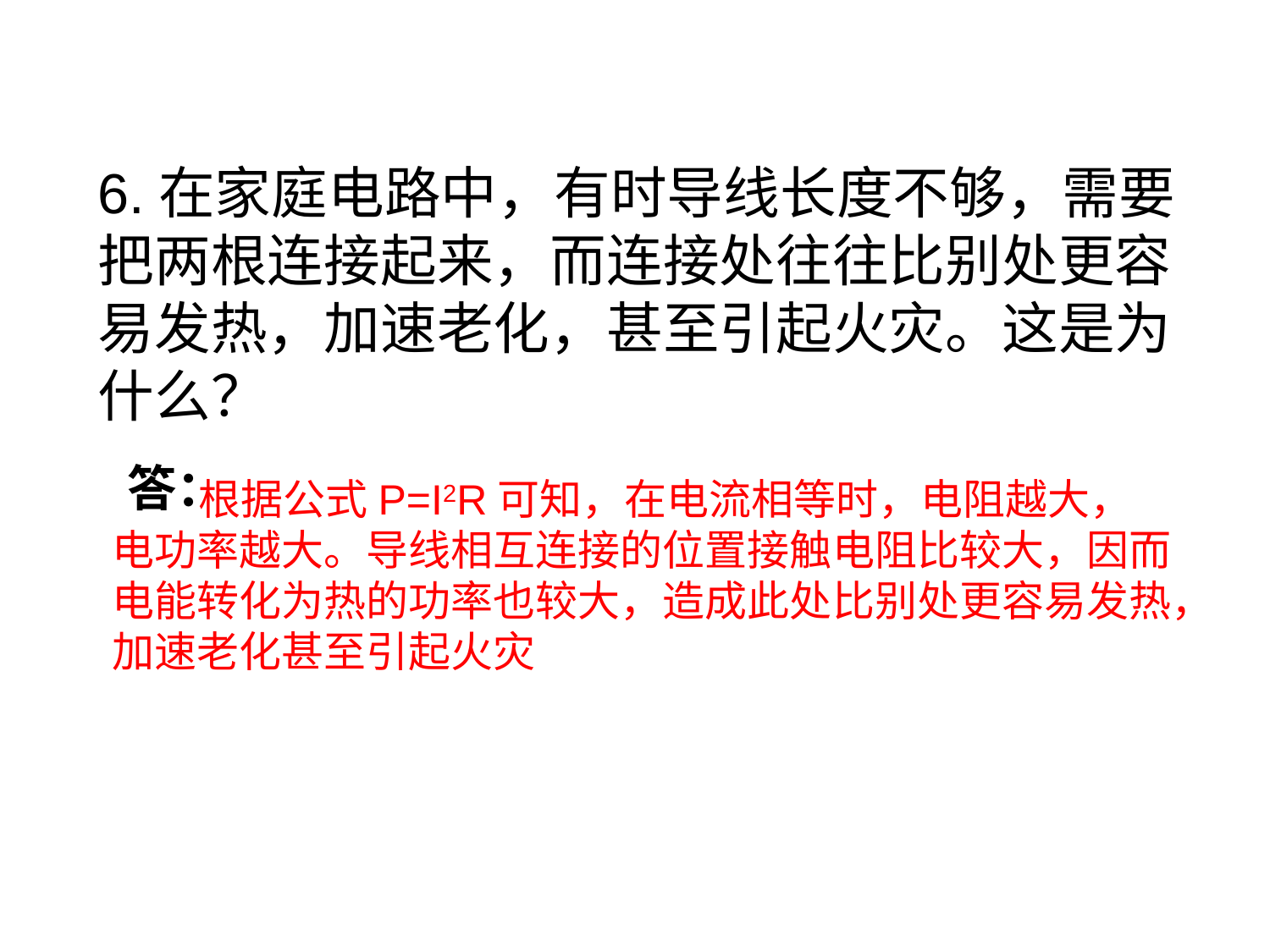

# 6.在家庭电路中，有时导线长度不够，需要把两根连接起来，而连接处往往比别处更容易发热，加速老化，甚至引起火灾。这是为什么？
答：
        根据公式P=I2R可知，在电流相等时，电阻越大，电功率越大。导线相互连接的位置接触电阻比较大，因而电能转化为热的功率也较大，造成此处比别处更容易发热，加速老化甚至引起火灾